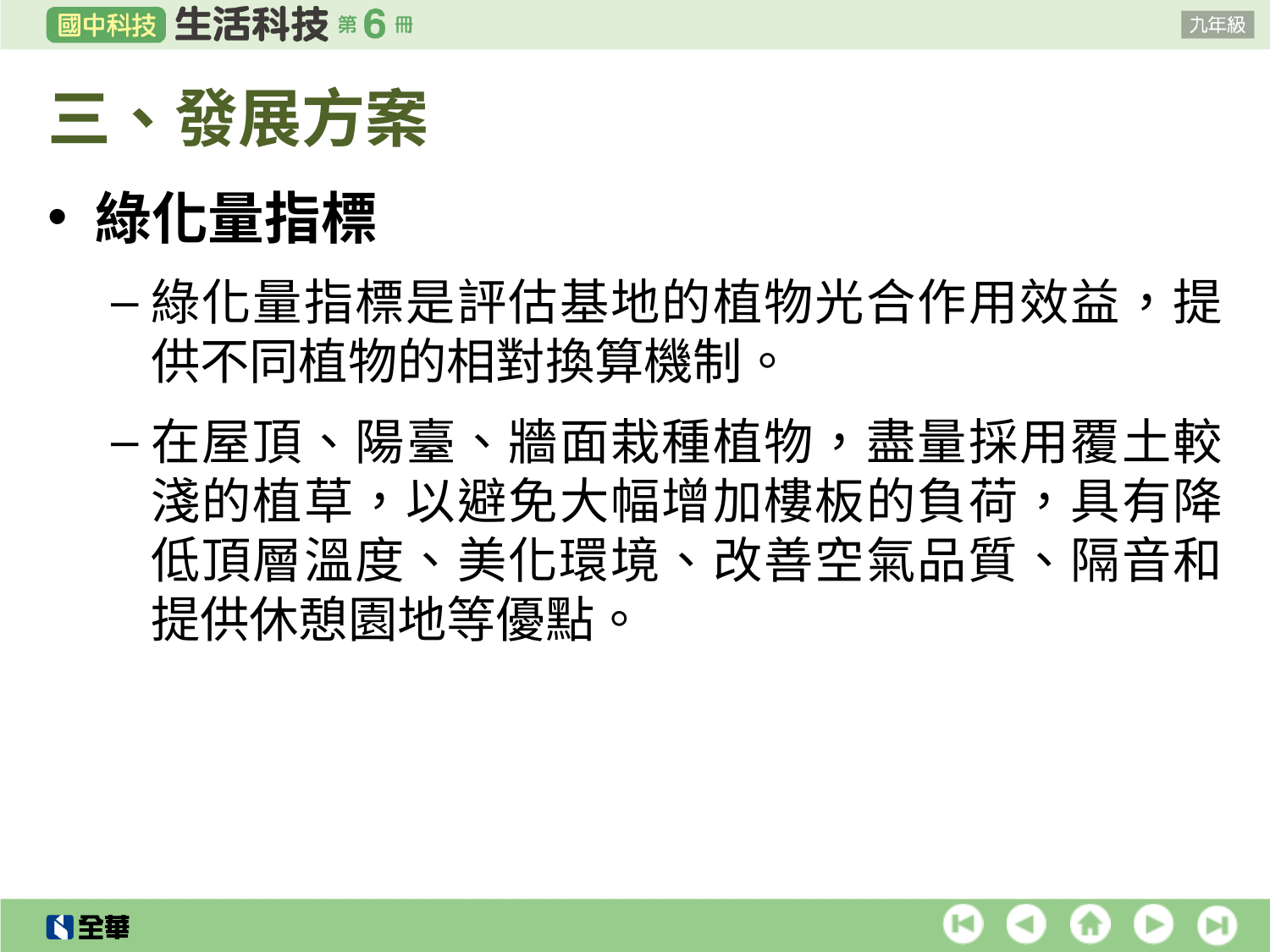

# 三、發展方案
綠化量指標
綠化量指標是評估基地的植物光合作用效益，提供不同植物的相對換算機制。
在屋頂、陽臺、牆面栽種植物，盡量採用覆土較淺的植草，以避免大幅增加樓板的負荷，具有降低頂層溫度、美化環境、改善空氣品質、隔音和提供休憩園地等優點。